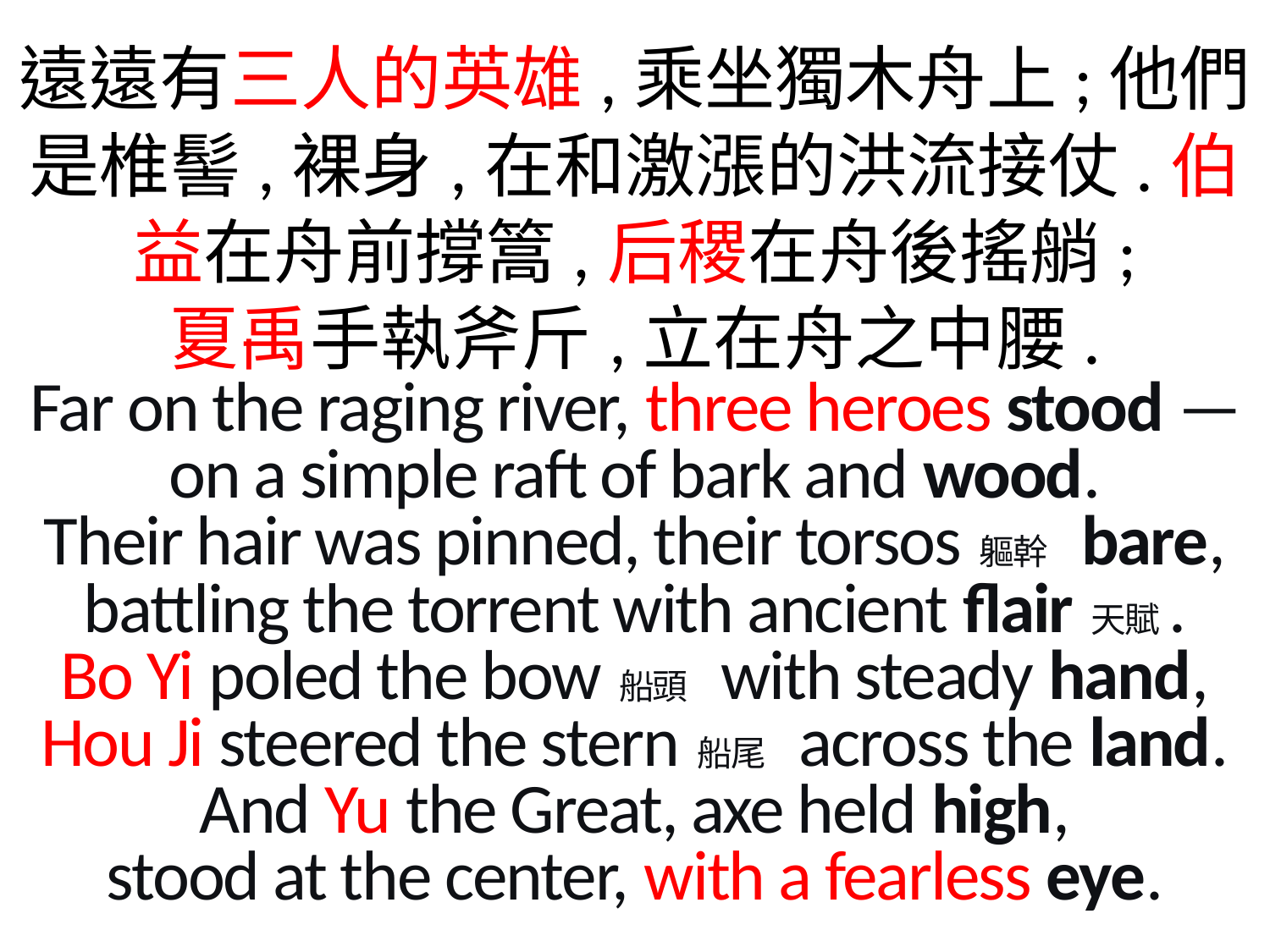

遠遠有三人的英雄,乘坐獨木舟上;他們是椎髻,裸身,在和激漲的洪流接仗.伯益在舟前撐篙,后稷在舟後搖艄;
夏禹手執斧斤,立在舟之中腰.
Far on the raging river, three heroes stood —on a simple raft of bark and wood.
Their hair was pinned, their torsos軀幹 bare,
battling the torrent with ancient flair天賦.
Bo Yi poled the bow船頭 with steady hand,
Hou Ji steered the stern船尾 across the land.
And Yu the Great, axe held high,
stood at the center, with a fearless eye.